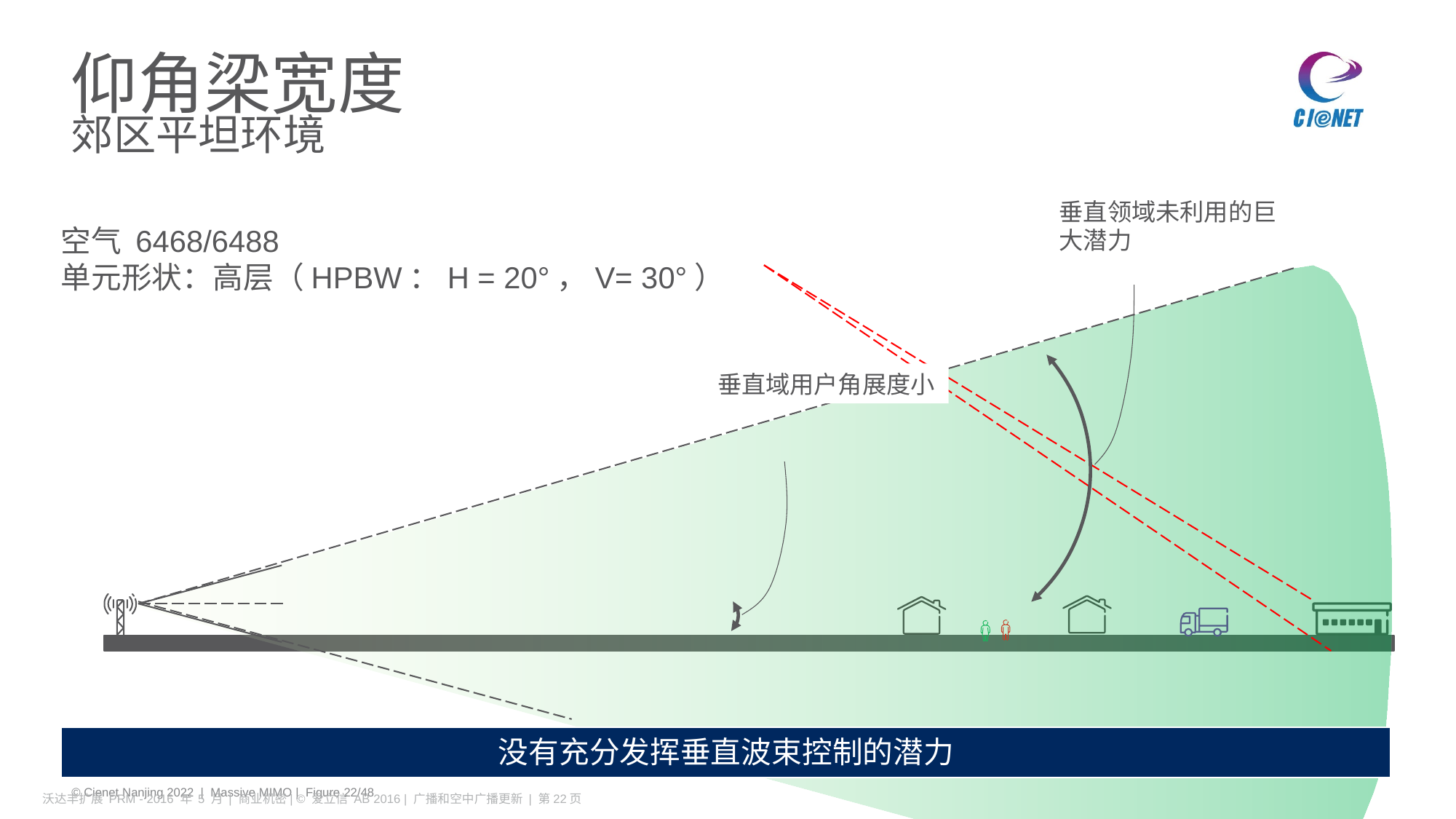

# 仰角梁宽度 郊区平坦环境
垂直领域未利用的巨大潜力
空气 6468/6488
单元形状：高层（HPBW：H = 20°，V= 30°）

垂直域用户角展度小

没有充分发挥垂直波束控制的潜力
沃达丰扩展 PRM - 2016 年 5 月 | 商业机密| © 爱立信 AB 2016 | 广播和空中广播更新 | 第22页